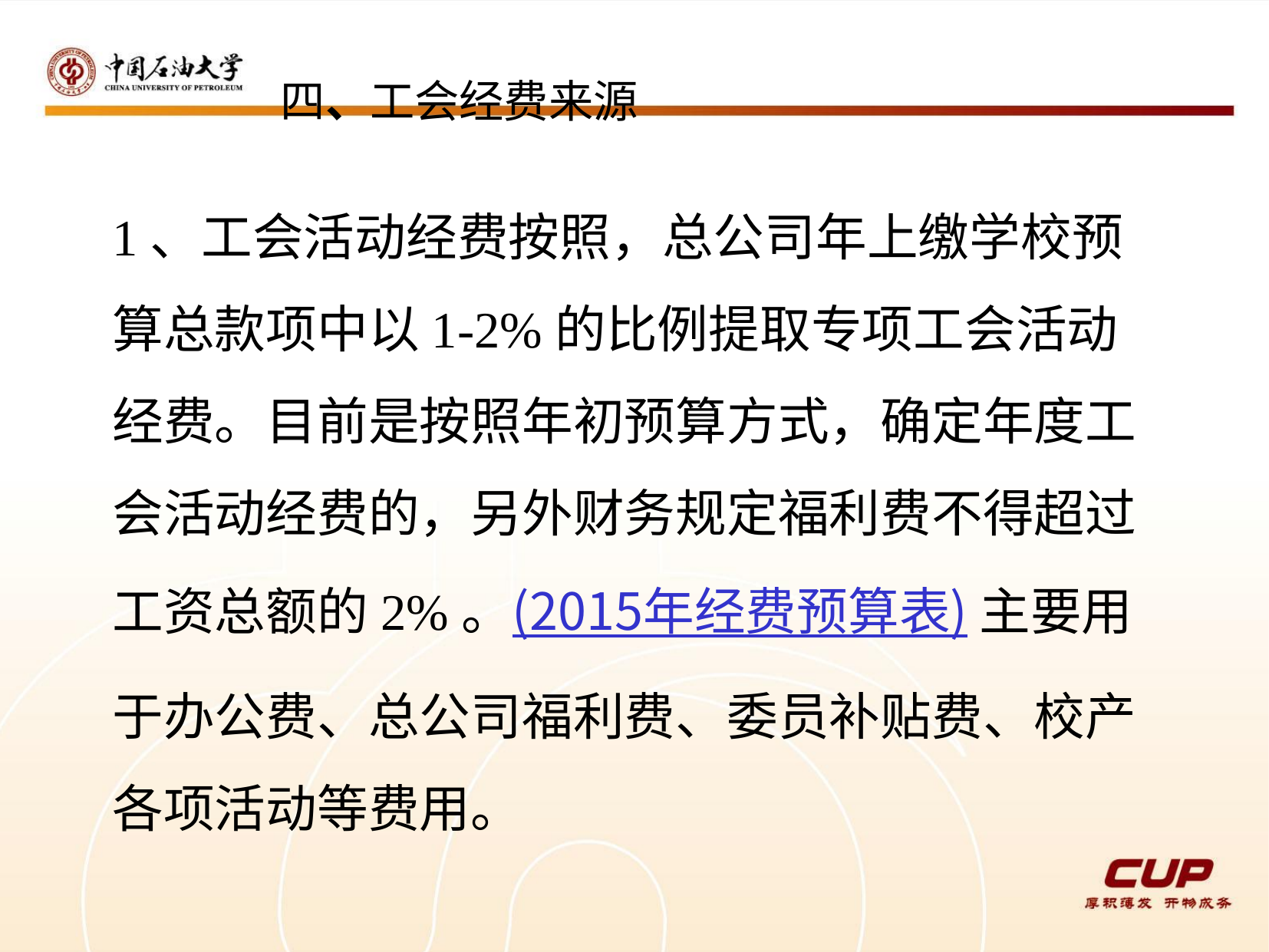

# 四、工会经费来源
1、工会活动经费按照，总公司年上缴学校预算总款项中以1-2%的比例提取专项工会活动经费。目前是按照年初预算方式，确定年度工会活动经费的，另外财务规定福利费不得超过工资总额的2%。(2015年经费预算表) 主要用于办公费、总公司福利费、委员补贴费、校产各项活动等费用。